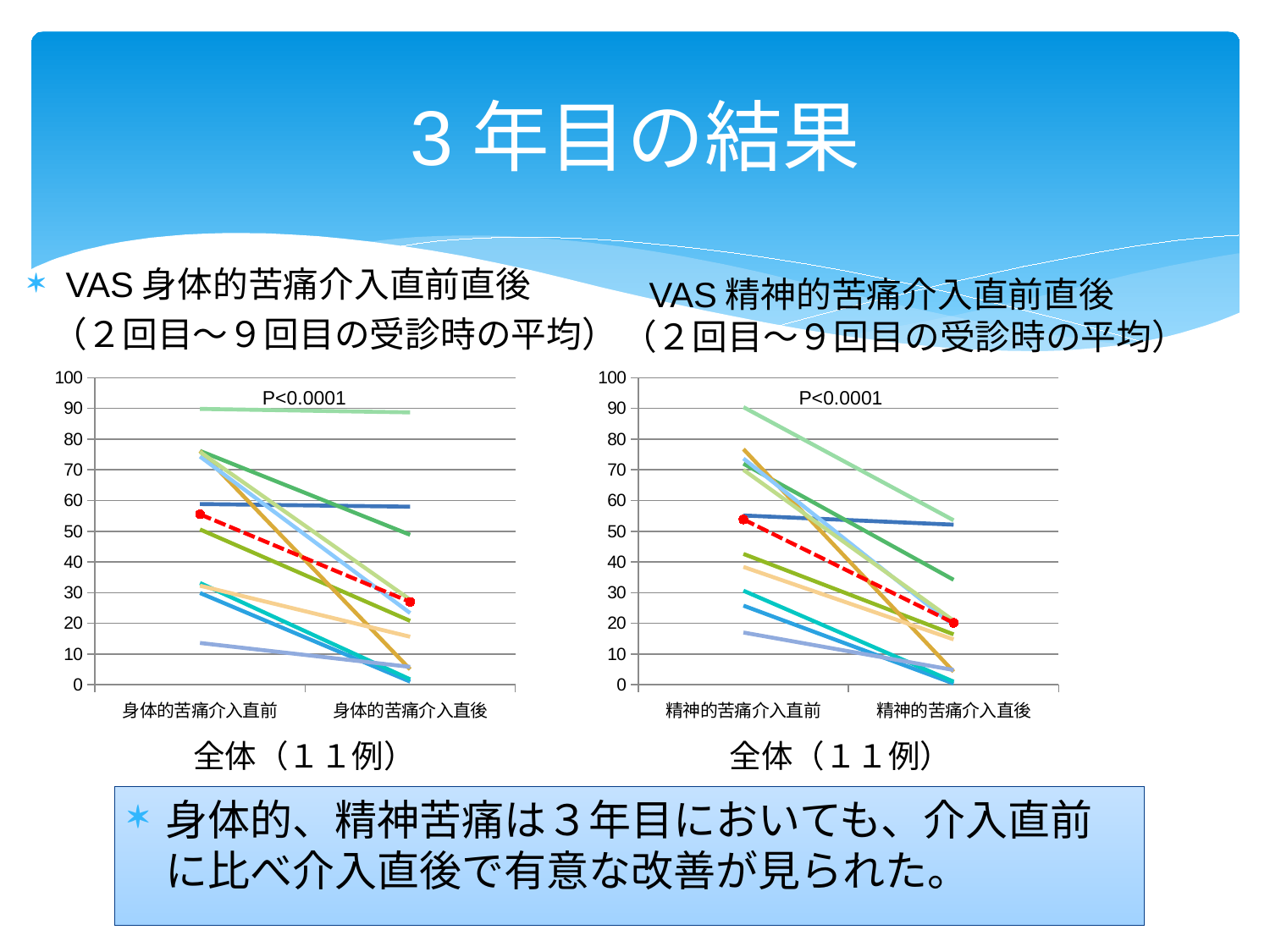

# 3年目の結果
VAS身体的苦痛介入直前直後
  （２回目～９回目の受診時の平均）
　 VAS精神的苦痛介入直前直後
  （２回目～９回目の受診時の平均）

### Chart

| Category |  |  |  |  |  |  |  |  |  |  |  |  |
|---|---|---|---|---|---|---|---|---|---|---|---|---|
| 身体的苦痛介入直前 | 29.875 | 58.857142857142854 | 76.16666666666667 | 50.6 | 76.125 | 33.125 | 74.33333333333333 | 13.6 | 89.85714285714286 | 75.85714285714286 | 32.25 | 55.51331168831169 |
| 身体的苦痛介入直後 | 1.0 | 58.0 | 48.833333333333336 | 20.8 | 5.0 | 1.75 | 23.333333333333332 | 5.8 | 88.71428571428571 | 27.714285714285715 | 15.625 | 26.96093073593074 |

### Chart

| Category |  |  |  |  |  |  |  |  |  |  |  |  |
|---|---|---|---|---|---|---|---|---|---|---|---|---|
| 精神的苦痛介入直前 | 25.75 | 55.142857142857146 | 72.0 | 42.6 | 76.75 | 30.625 | 73.66666666666667 | 17.0 | 90.42857142857143 | 70.0 | 38.375 | 53.848917748917756 |
| 精神的苦痛介入直後 | 0.375 | 52.142857142857146 | 34.166666666666664 | 16.4 | 4.25 | 1.0 | 19.333333333333332 | 4.8 | 53.57142857142857 | 20.857142857142858 | 14.75 | 20.149675324675325 |
P<0.0001
P<0.0001
全体（１１例）
全体（１１例）
身体的、精神苦痛は３年目においても、介入直前に比べ介入直後で有意な改善が見られた。